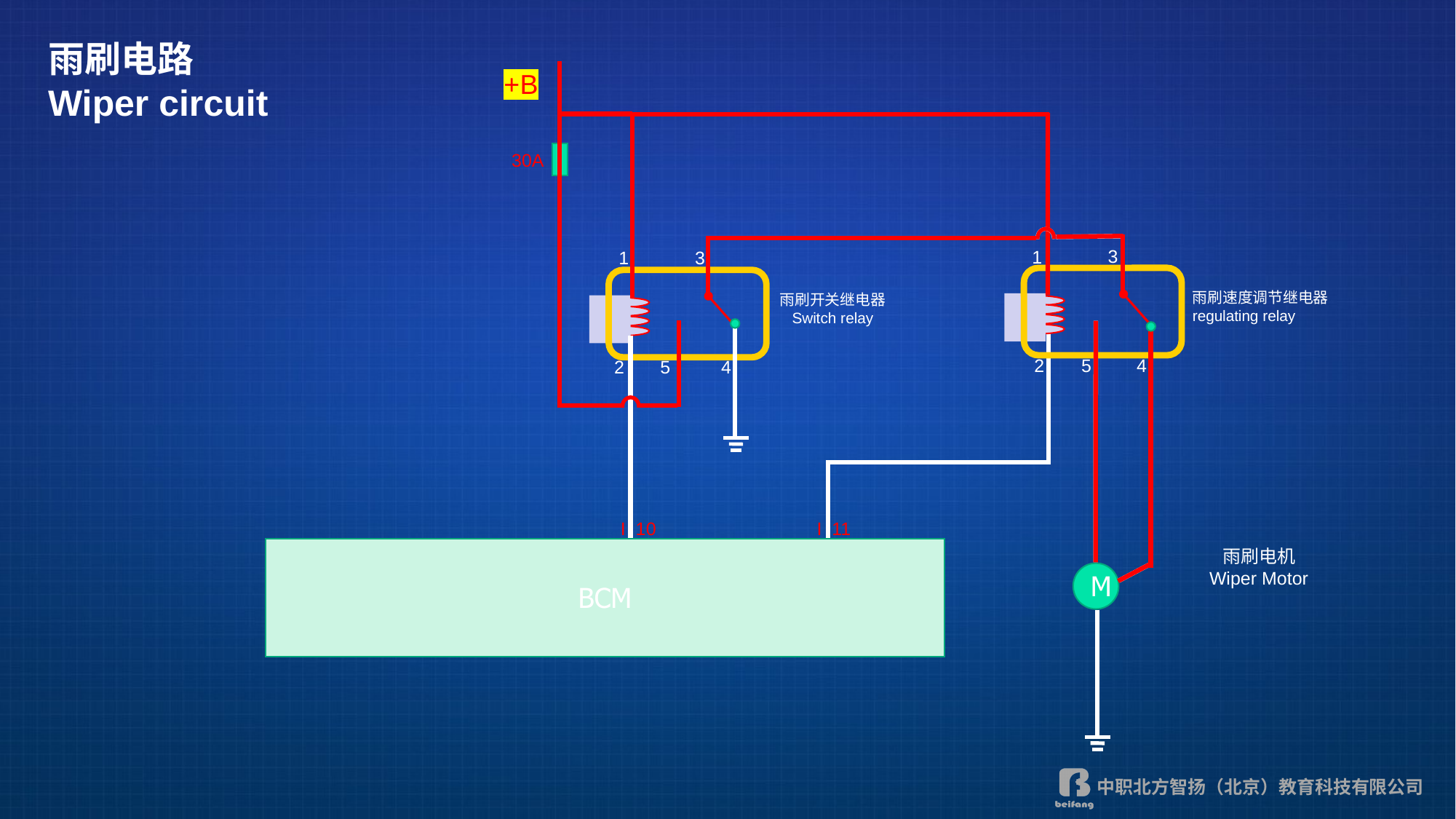

雨刷电路
Wiper circuit
+B
30A

3
1
1
3

雨刷速度调节继电器
regulating relay

雨刷开关继电器
Switch relay

2
5
4
2
5
4

I  10
I  11
BCM
雨刷电机
Wiper Motor
M